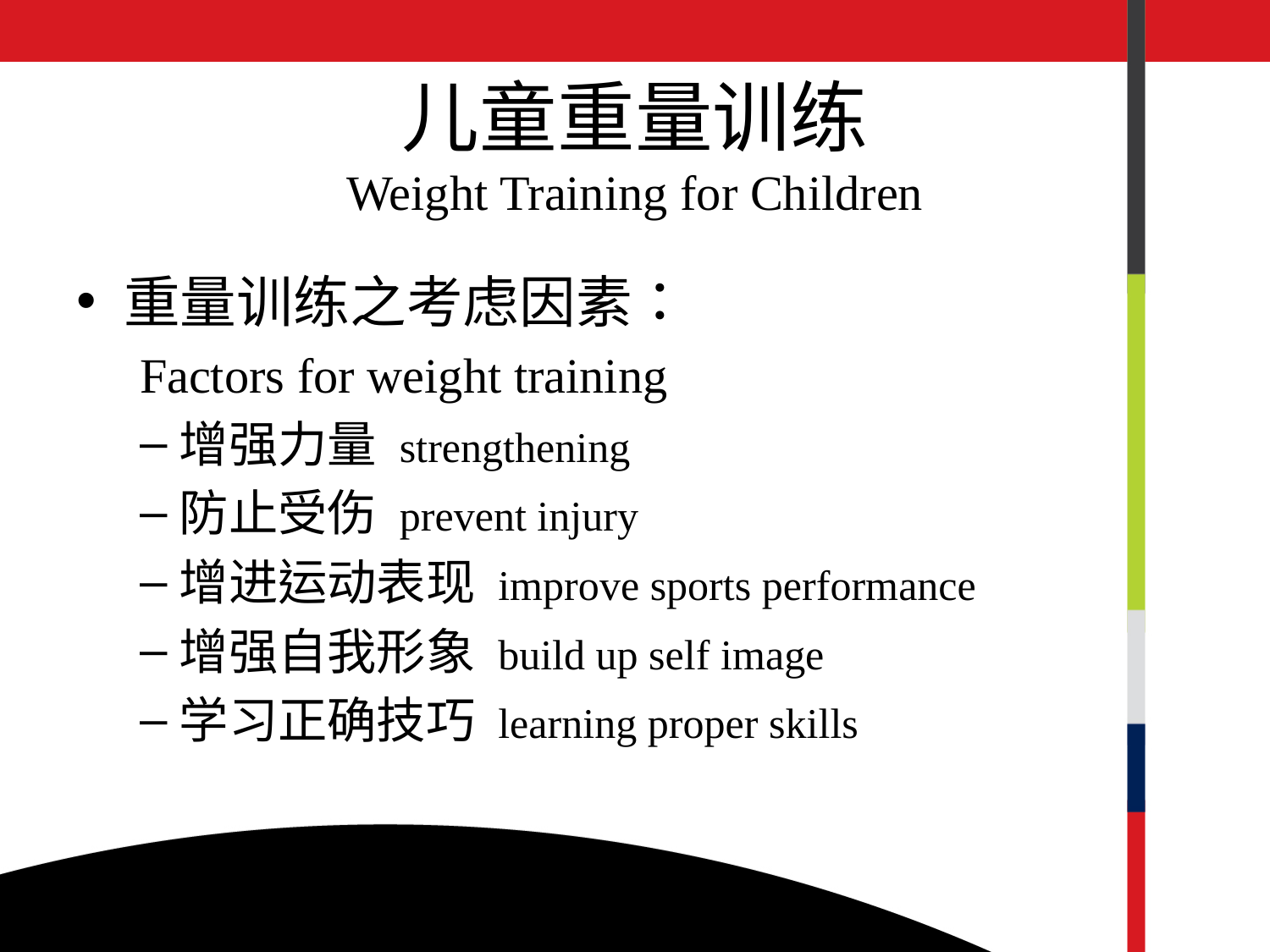

# 儿童重量训练 Weight Training for Children
重量训练之考虑因素：
Factors for weight training
增强力量 strengthening
防止受伤 prevent injury
增进运动表现 improve sports performance
增强自我形象 build up self image
学习正确技巧 learning proper skills